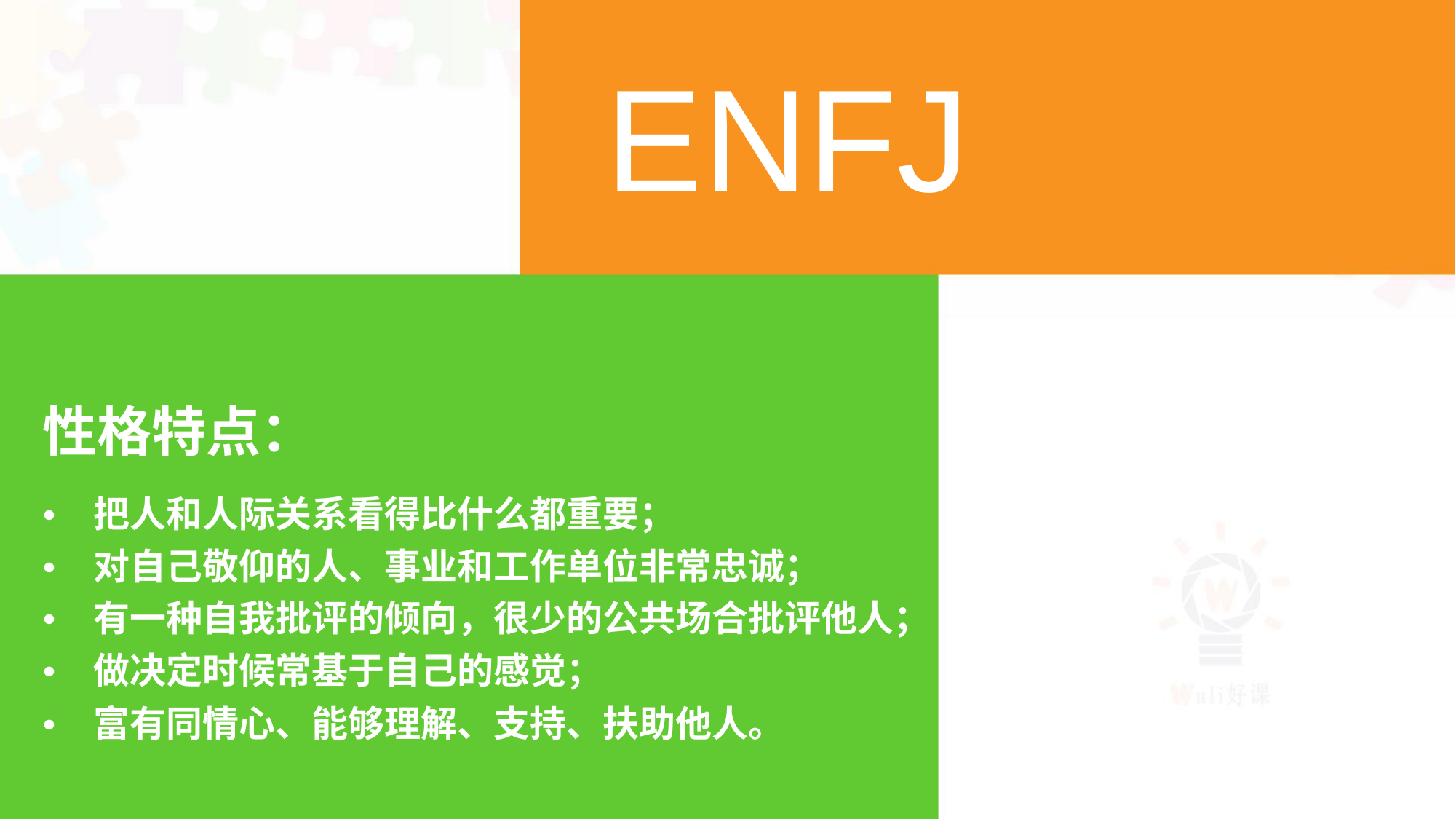

ENFJ
性格特点：
• 把人和人际关系看得比什么都重要；
• 对自己敬仰的人、事业和工作单位非常忠诚；
• 有一种自我批评的倾向，很少的公共场合批评他人；
• 做决定时候常基于自己的感觉；
• 富有同情心、能够理解、支持、扶助他人。